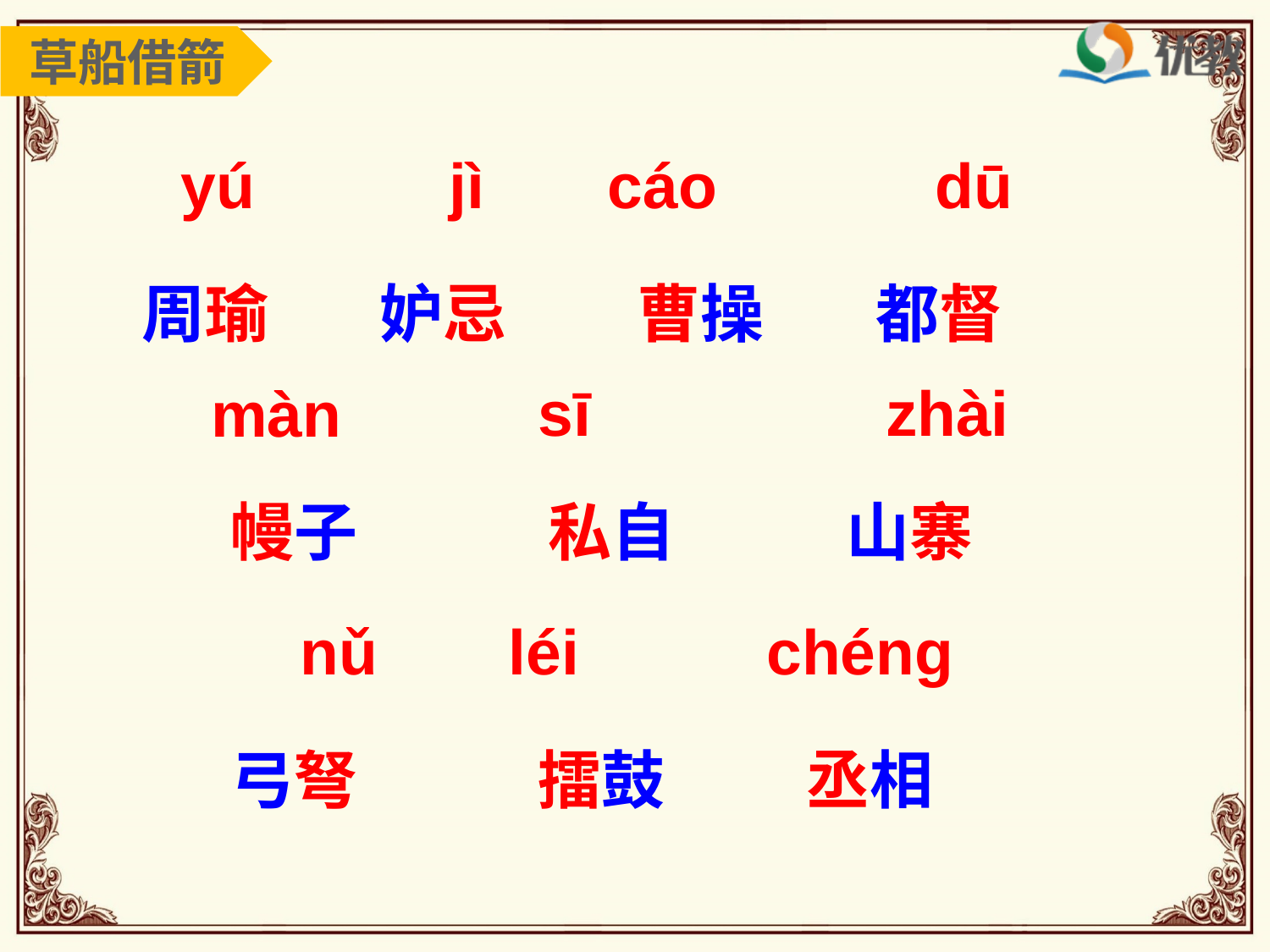

草船借箭
yú
jì
cáo
dū
周瑜
妒忌
曹操
都督
sī
zhài
màn
幔子
私自
山寨
nǔ
léi
chéng
弓弩
擂鼓
丞相